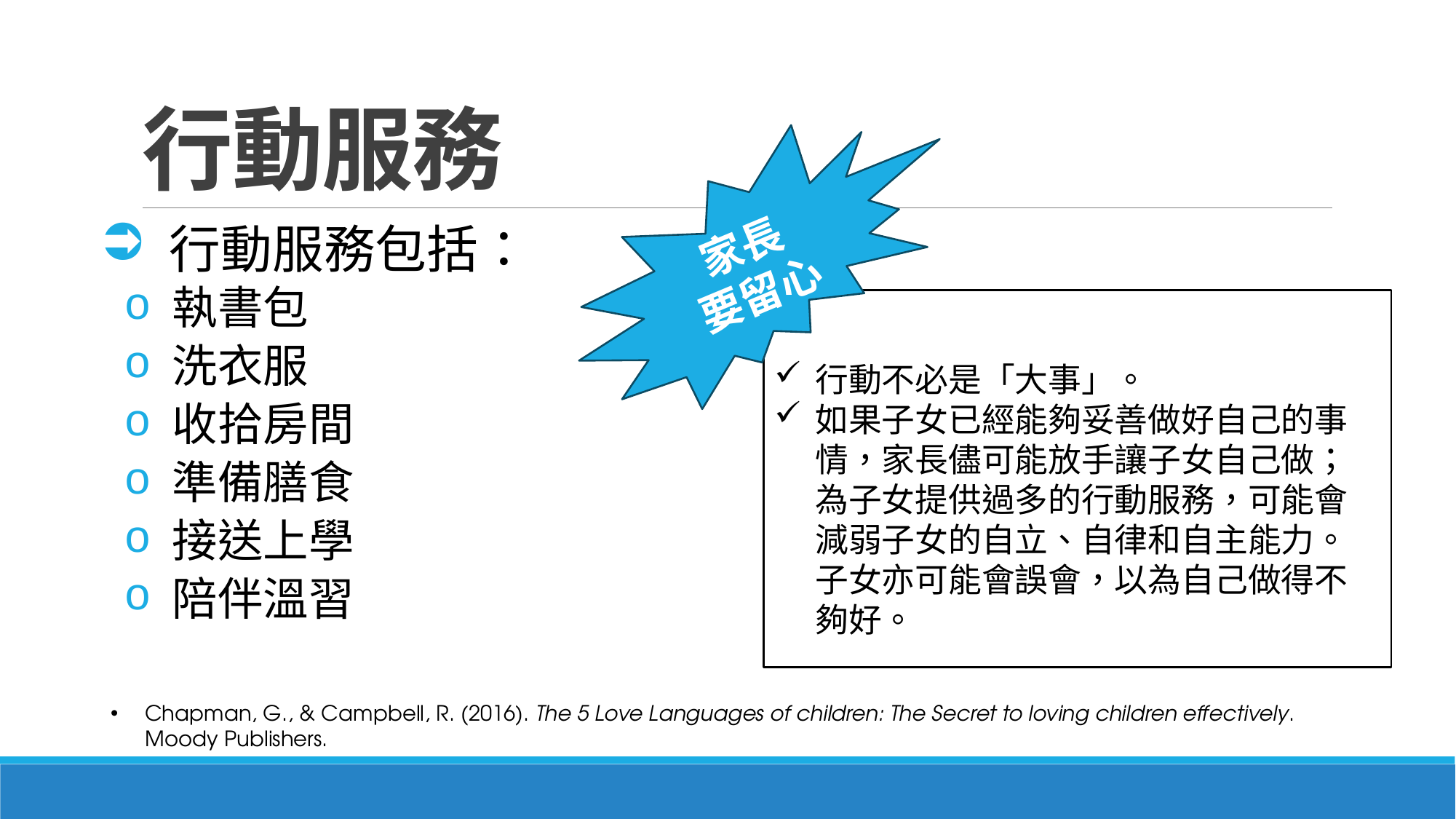

# 行動服務
家長
要留心

行動不必是「大事」。
如果子女已經能夠妥善做好自己的事情，家長儘可能放手讓子女自己做；為子女提供過多的行動服務，可能會減弱子女的自立、自律和自主能力。子女亦可能會誤會，以為自己做得不夠好。
 行動服務包括：
 執書包
 洗衣服
 收拾房間
 準備膳食
 接送上學
 陪伴溫習
Chapman, G., & Campbell, R. (2016). The 5 Love Languages of children: The Secret to loving children effectively. Moody Publishers.